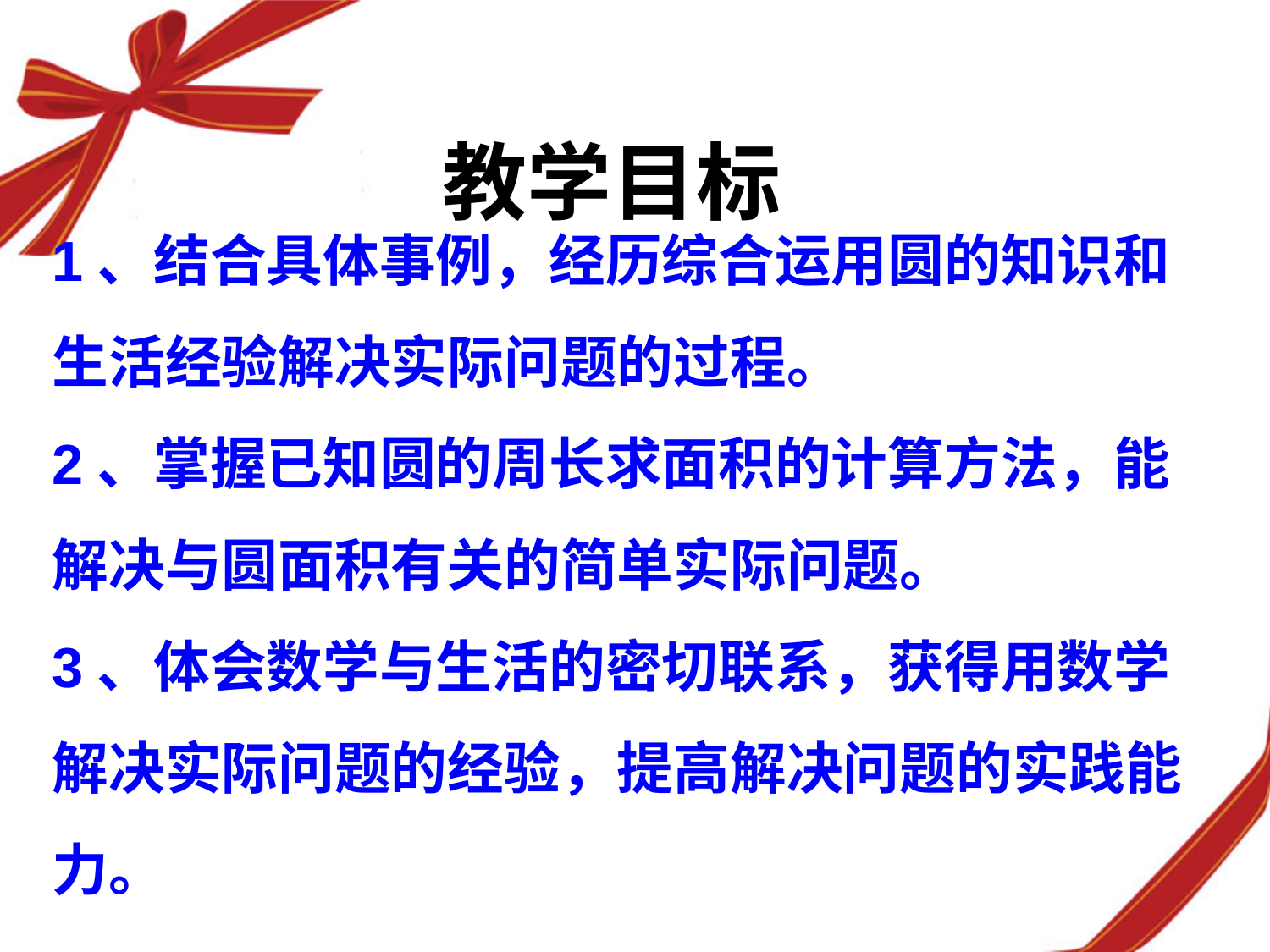

教学目标
1、结合具体事例，经历综合运用圆的知识和生活经验解决实际问题的过程。
2、掌握已知圆的周长求面积的计算方法，能解决与圆面积有关的简单实际问题。
3、体会数学与生活的密切联系，获得用数学解决实际问题的经验，提高解决问题的实践能力。